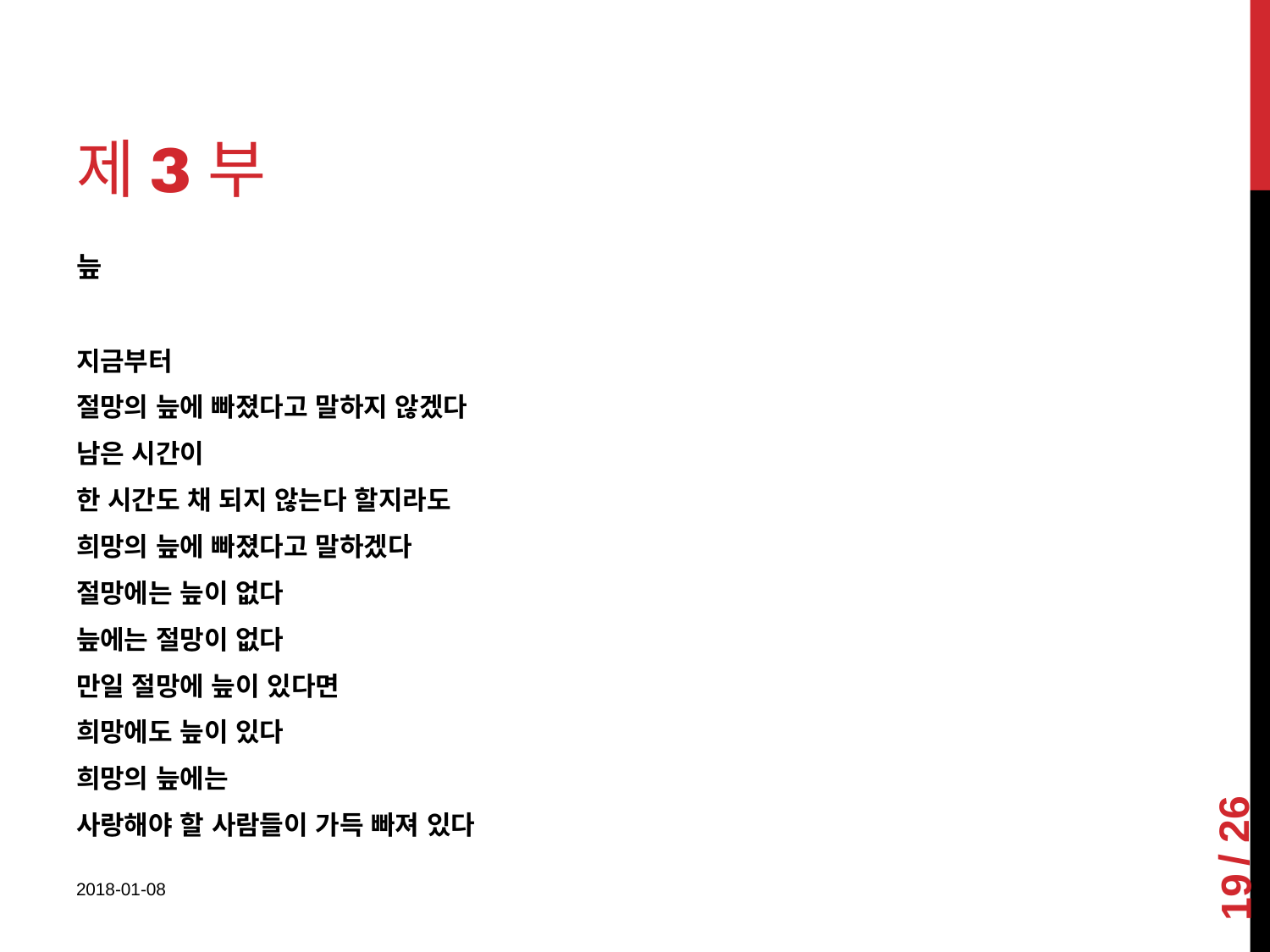

# 제3부
늪

지금부터
절망의 늪에 빠졌다고 말하지 않겠다
남은 시간이
한 시간도 채 되지 않는다 할지라도
희망의 늪에 빠졌다고 말하겠다
절망에는 늪이 없다
늪에는 절망이 없다
만일 절망에 늪이 있다면
희망에도 늪이 있다
희망의 늪에는
사랑해야 할 사람들이 가득 빠져 있다
19
2018-01-08